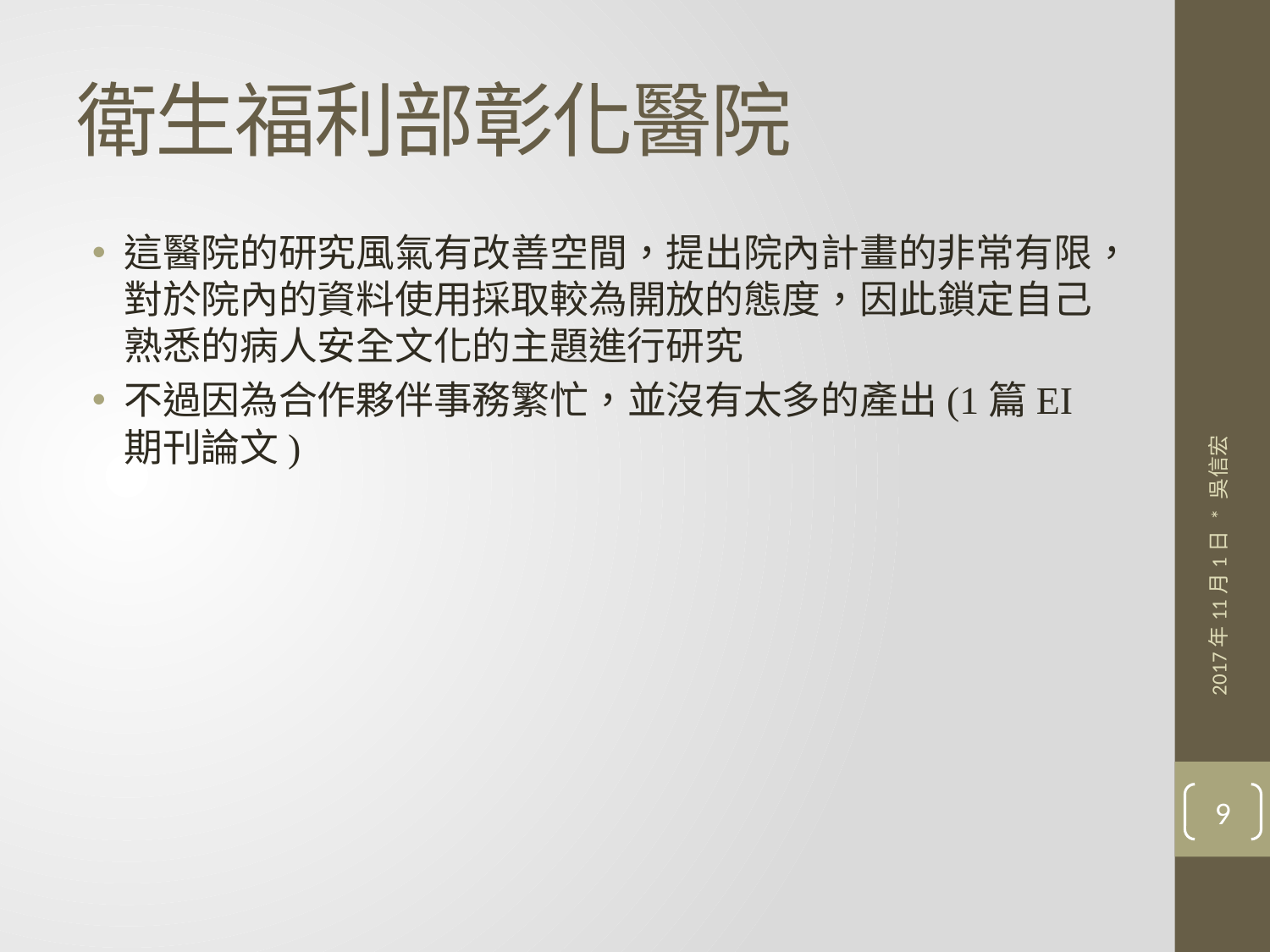

# 衛生福利部彰化醫院
這醫院的研究風氣有改善空間，提出院內計畫的非常有限，對於院內的資料使用採取較為開放的態度，因此鎖定自己熟悉的病人安全文化的主題進行研究
不過因為合作夥伴事務繁忙，並沒有太多的產出(1篇EI期刊論文)
2017年11月1日 * 吳信宏
9